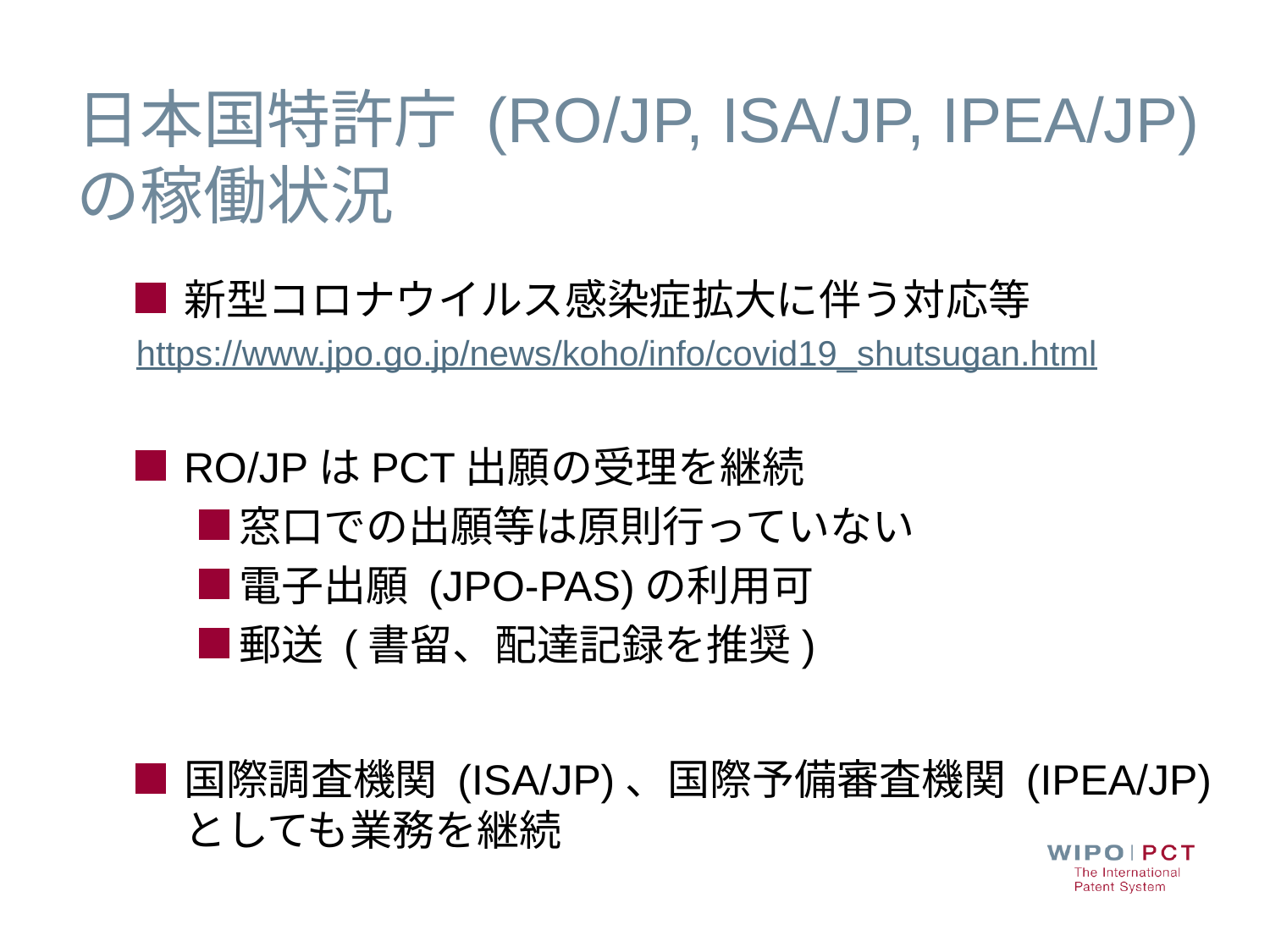

# 日本国特許庁 (RO/JP, ISA/JP, IPEA/JP) の稼働状況
新型コロナウイルス感染症拡大に伴う対応等
https://www.jpo.go.jp/news/koho/info/covid19_shutsugan.html

RO/JPはPCT出願の受理を継続
窓口での出願等は原則行っていない
電子出願 (JPO-PAS)の利用可
郵送 (書留、配達記録を推奨)

国際調査機関 (ISA/JP)、国際予備審査機関 (IPEA/JP) としても業務を継続